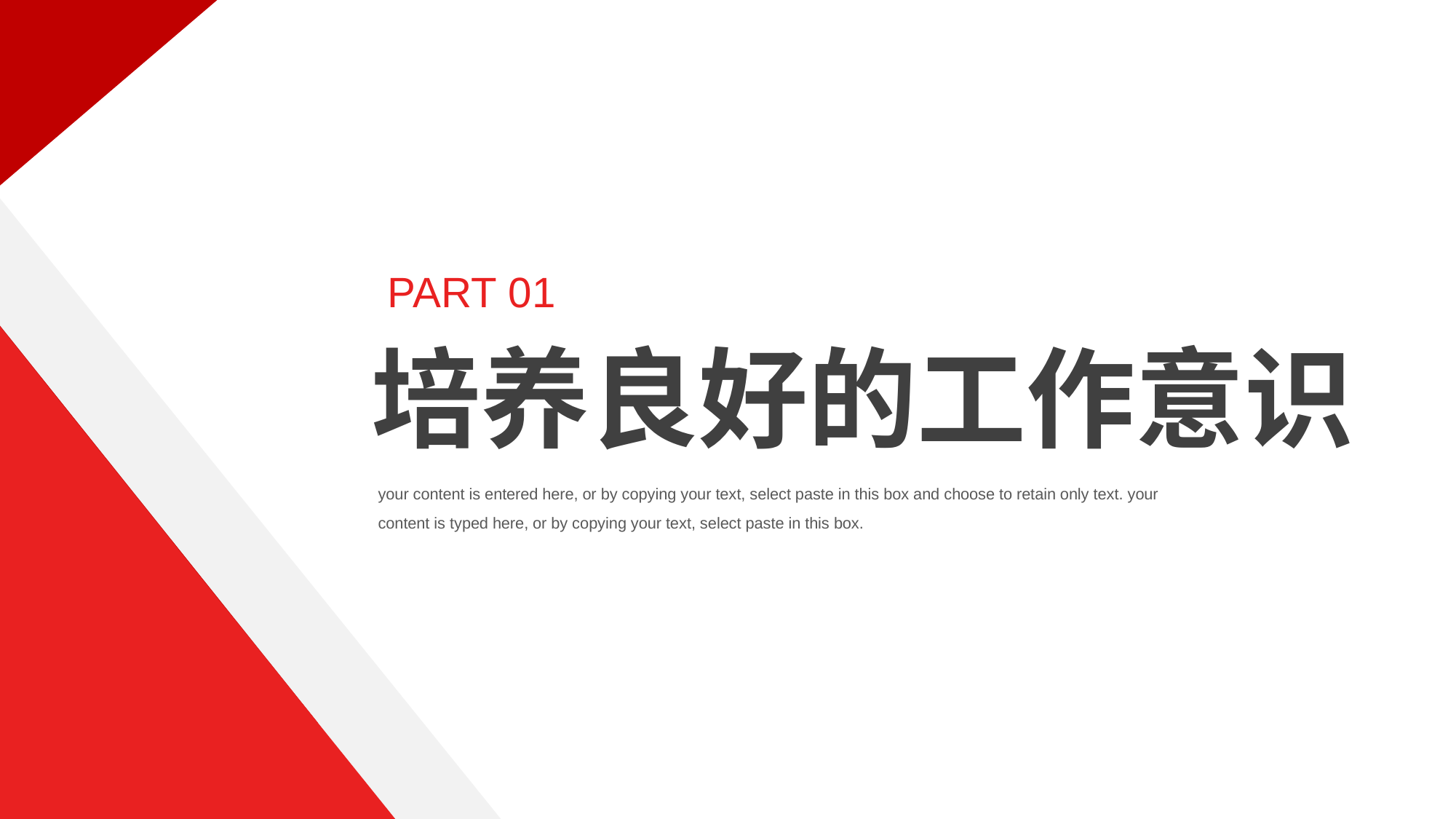

PART 01
培养良好的工作意识
your content is entered here, or by copying your text, select paste in this box and choose to retain only text. your content is typed here, or by copying your text, select paste in this box.